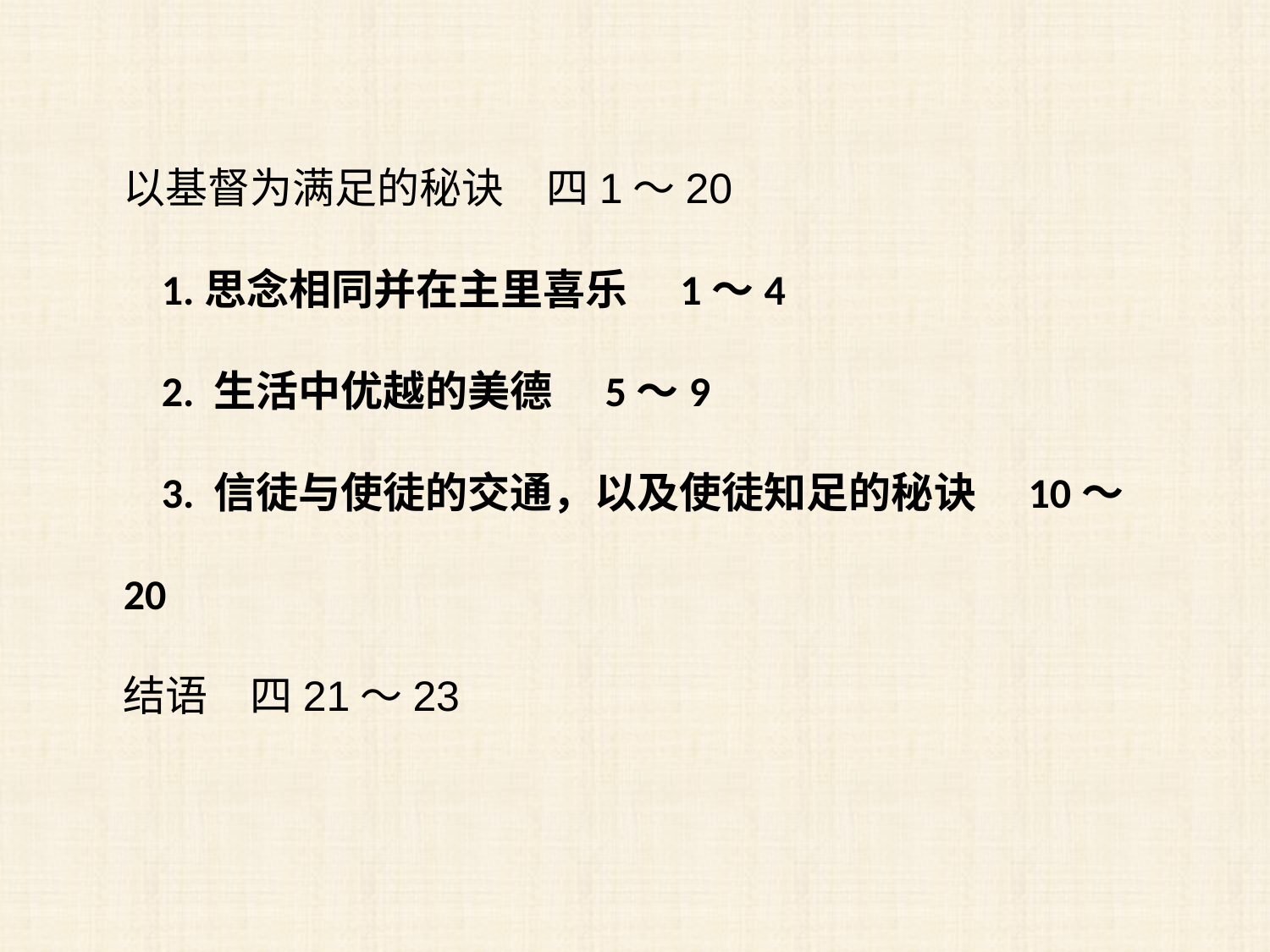

以基督为满足的秘诀　四1～20
    1.思念相同并在主里喜乐　1～4
    2. 生活中优越的美德　5～9
    3. 信徒与使徒的交通，以及使徒知足的秘诀　10～20
结语　四21～23